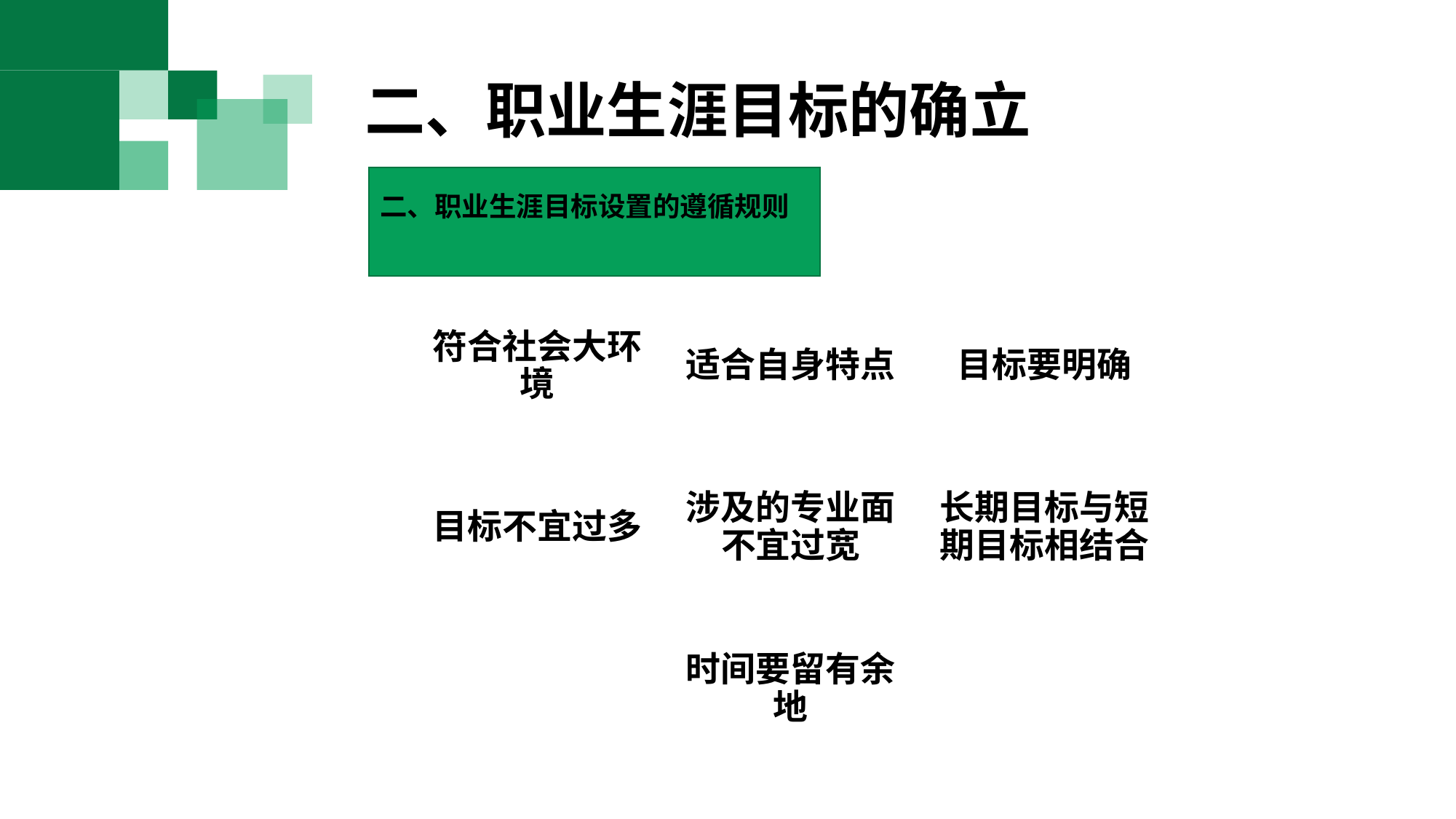

二、职业生涯目标的确立

二、职业生涯目标设置的遵循规则

符合社会大环境
适合自身特点
目标要明确
目标不宜过多
涉及的专业面不宜过宽
长期目标与短期目标相结合
时间要留有余地